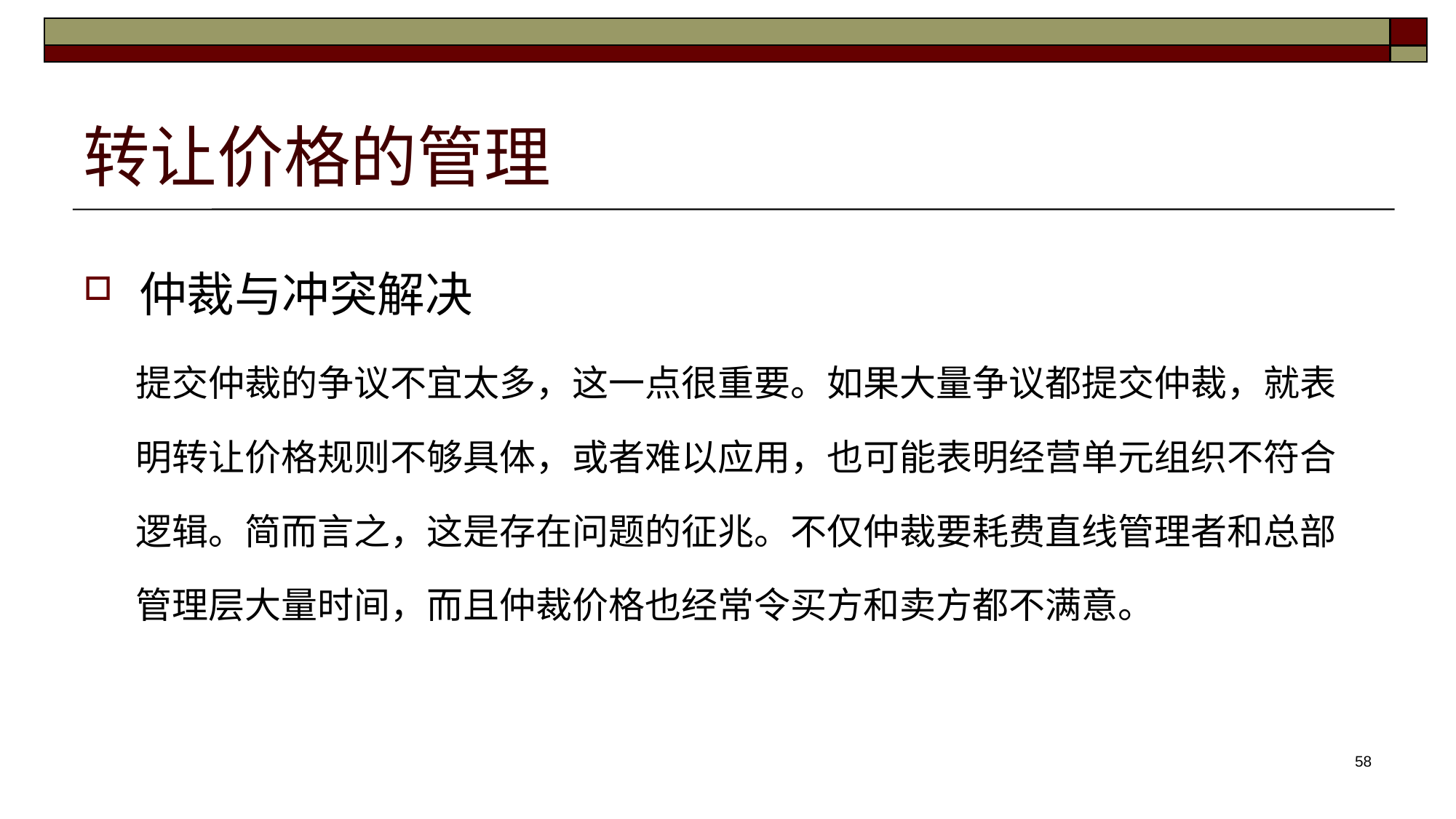

# 转让价格的管理
仲裁与冲突解决
提交仲裁的争议不宜太多，这一点很重要。如果大量争议都提交仲裁，就表明转让价格规则不够具体，或者难以应用，也可能表明经营单元组织不符合逻辑。简而言之，这是存在问题的征兆。不仅仲裁要耗费直线管理者和总部管理层大量时间，而且仲裁价格也经常令买方和卖方都不满意。
58